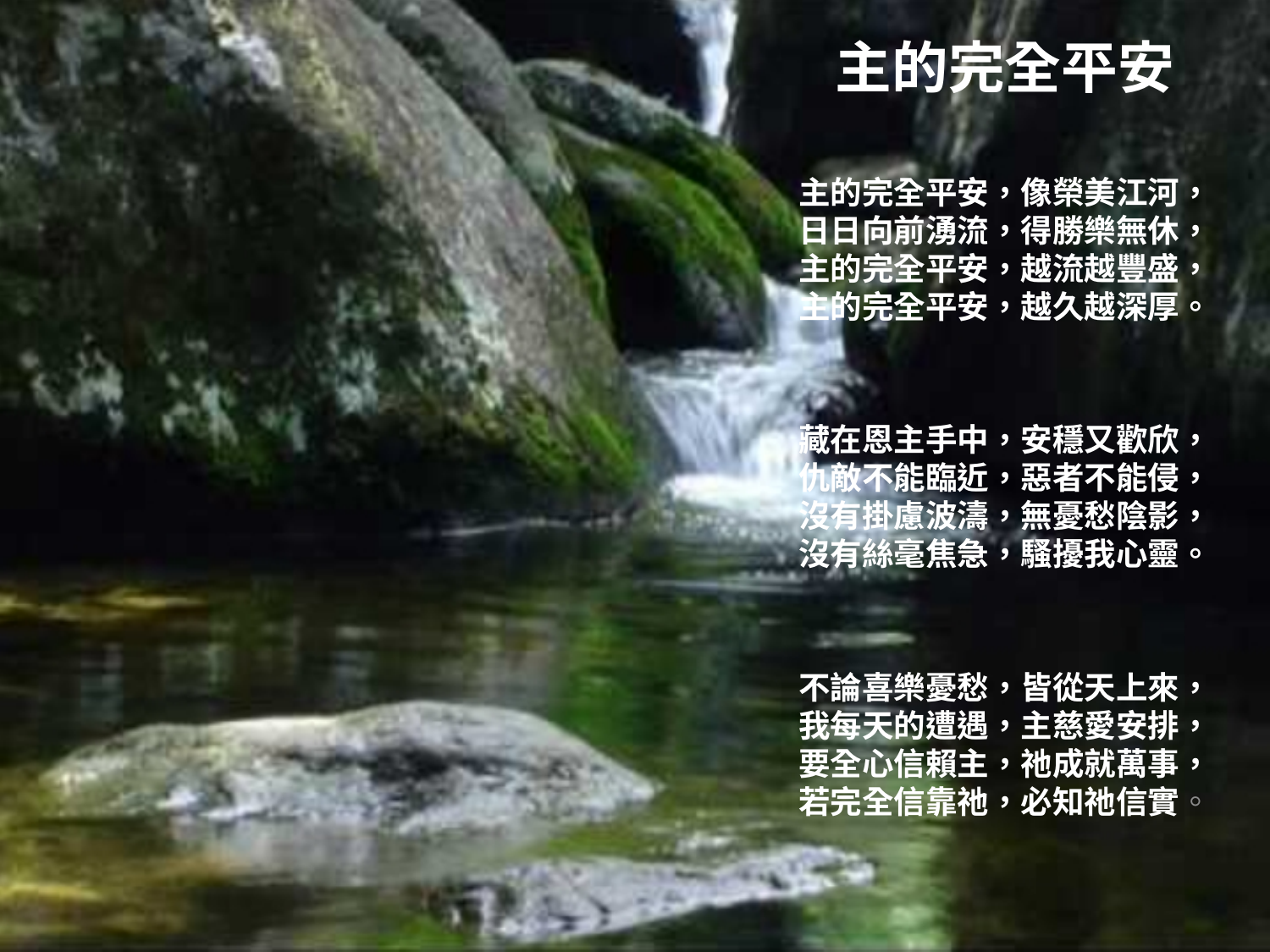

# 主的完全平安
主的完全平安，像榮美江河，
日日向前湧流，得勝樂無休，
主的完全平安，越流越豐盛，
主的完全平安，越久越深厚。

藏在恩主手中，安穩又歡欣，
仇敵不能臨近，惡者不能侵，
沒有掛慮波濤，無憂愁陰影，
沒有絲毫焦急，騷擾我心靈。

不論喜樂憂愁，皆從天上來，
我每天的遭遇，主慈愛安排，
要全心信賴主，祂成就萬事，
若完全信靠祂，必知祂信實。